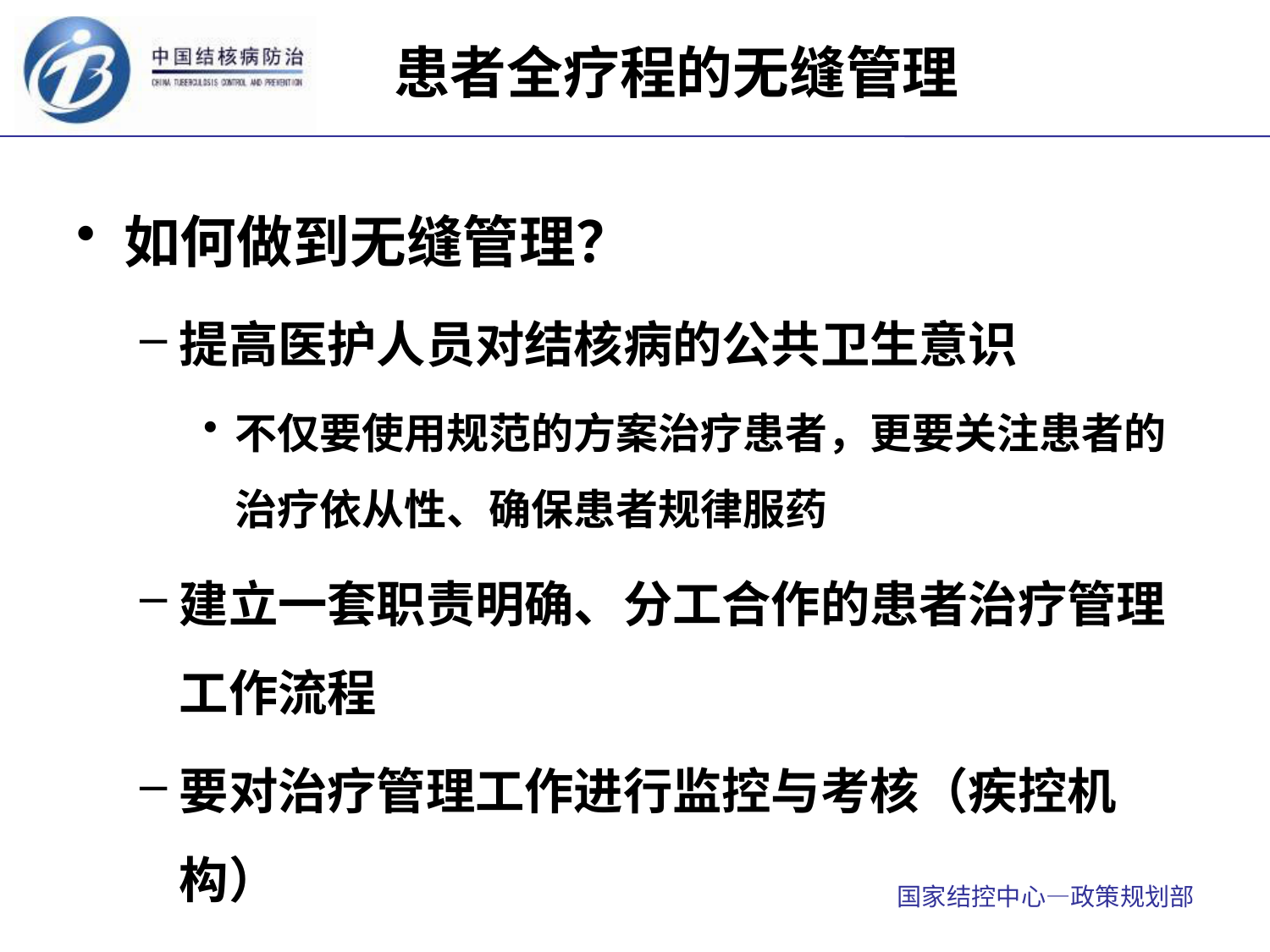

# 患者全疗程的无缝管理

如何做到无缝管理？
提高医护人员对结核病的公共卫生意识
不仅要使用规范的方案治疗患者，更要关注患者的治疗依从性、确保患者规律服药
建立一套职责明确、分工合作的患者治疗管理工作流程
要对治疗管理工作进行监控与考核（疾控机构）